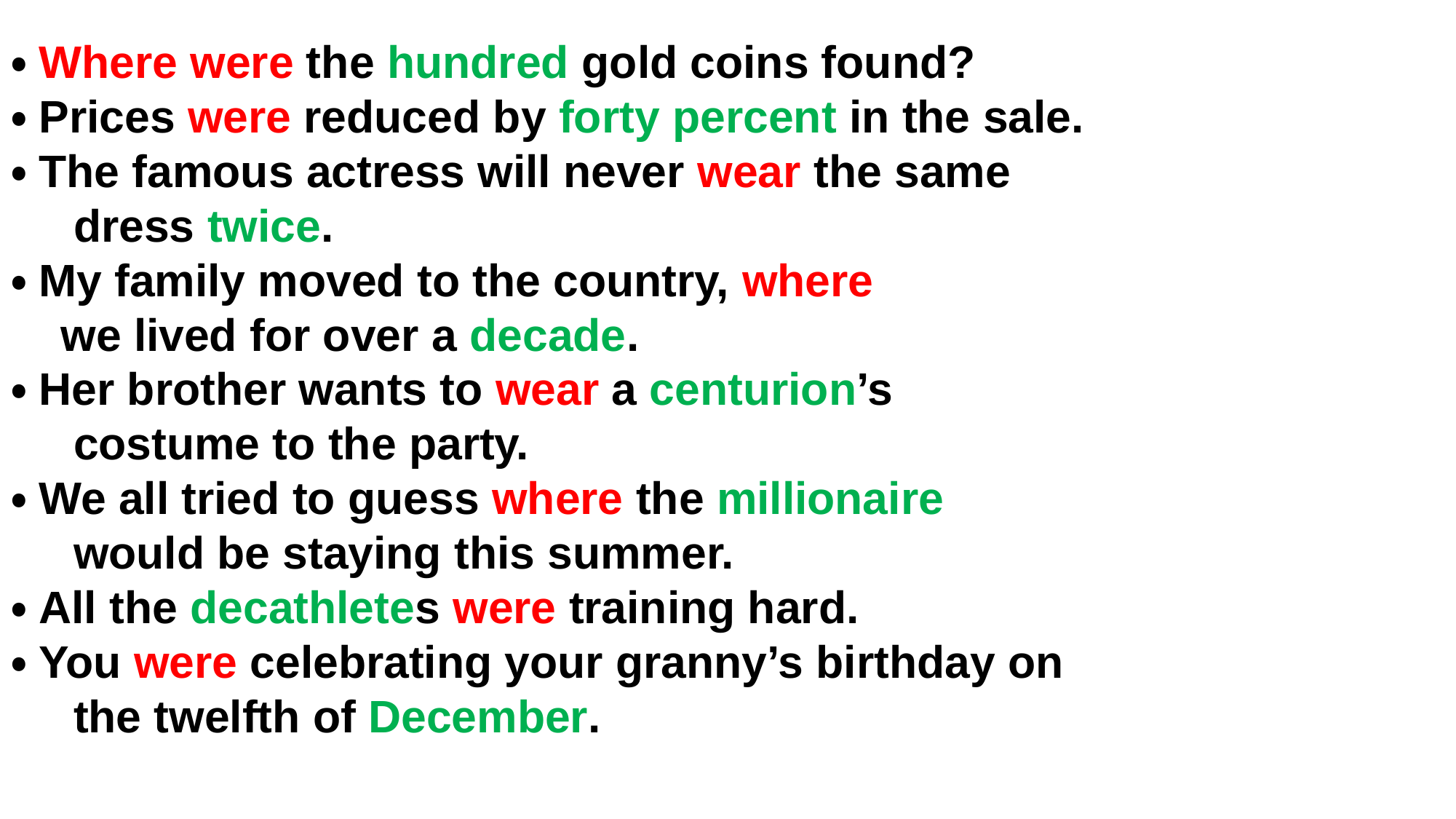

・Where were the hundred gold coins found?
・Prices were reduced by forty percent in the sale.
・The famous actress will never wear the same
     dress twice.
・My family moved to the country, where
    we lived for over a decade.
・Her brother wants to wear a centurion’s
     costume to the party.
・We all tried to guess where the millionaire
     would be staying this summer.
・All the decathletes were training hard.
・You were celebrating your granny’s birthday on
     the twelfth of December.